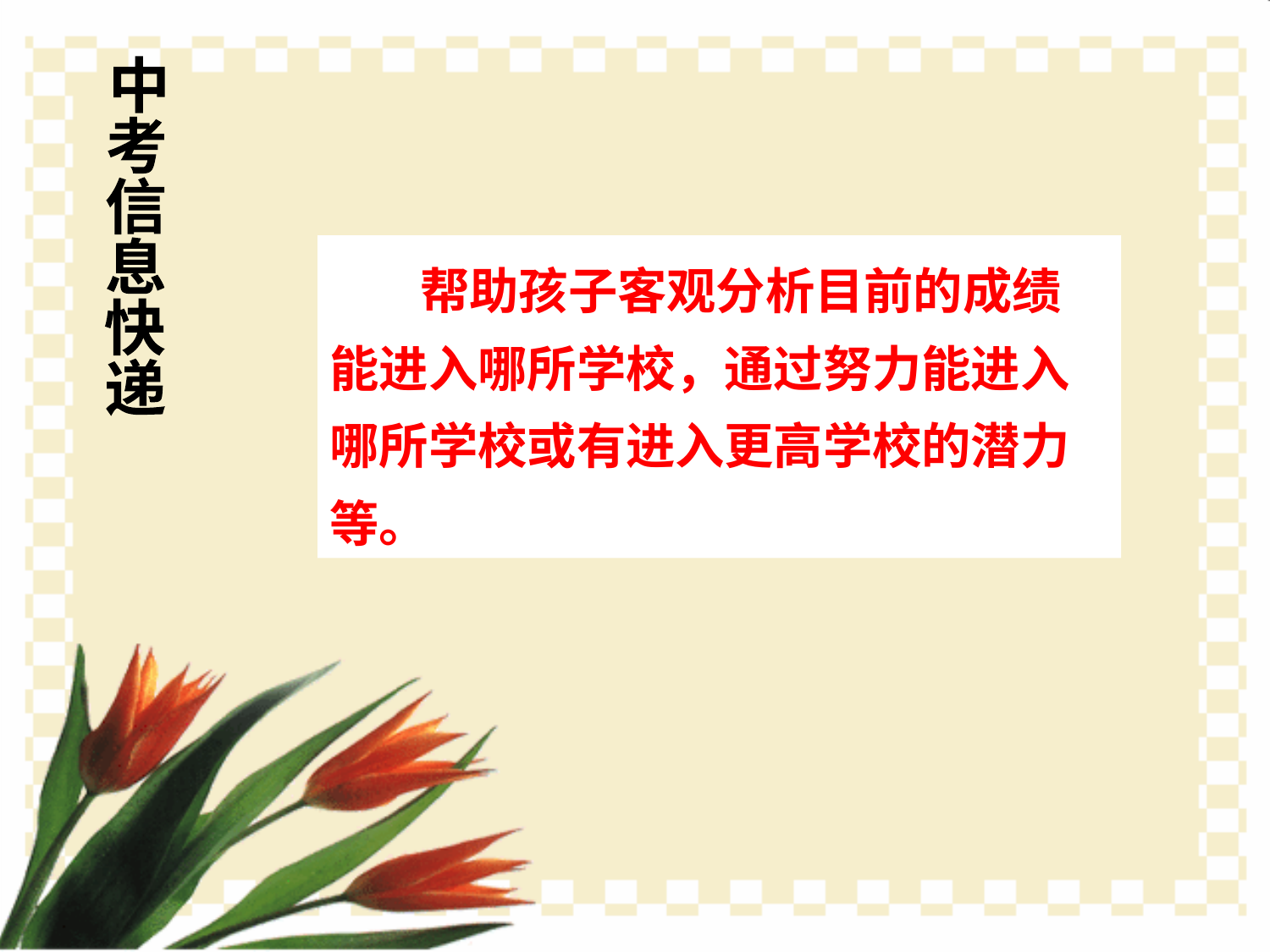

中
考
信
息
快
递
       帮助孩子客观分析目前的成绩能进入哪所学校，通过努力能进入哪所学校或有进入更高学校的潜力等。